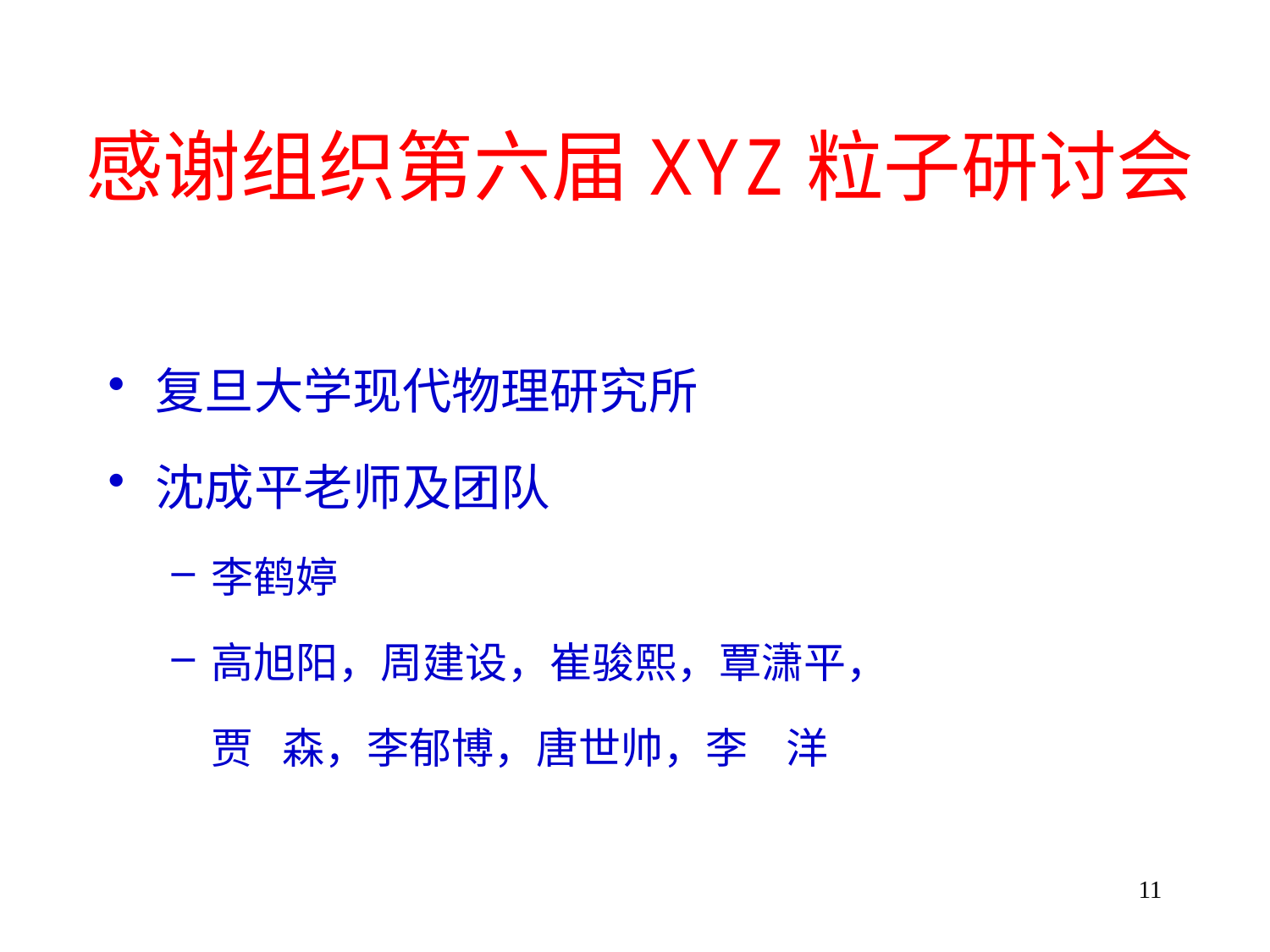

# 感谢组织第六届XYZ粒子研讨会
复旦大学现代物理研究所
沈成平老师及团队
李鹤婷
高旭阳，周建设，崔骏熙，覃潇平，
    贾   森，李郁博，唐世帅，李    洋
11